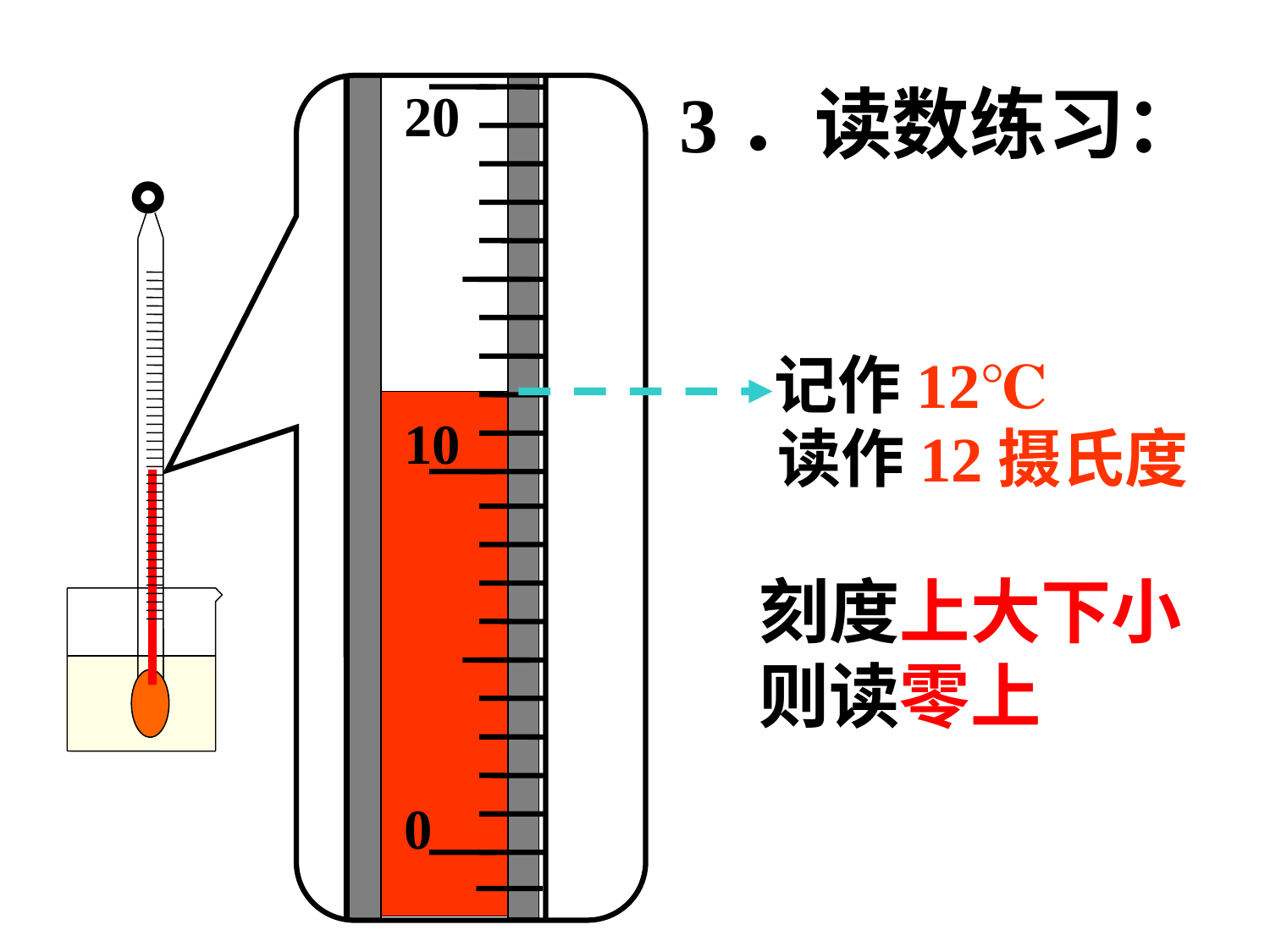

# 3．读数练习：

20

10

0

记作12℃

读作12摄氏度
刻度上大下小则读零上